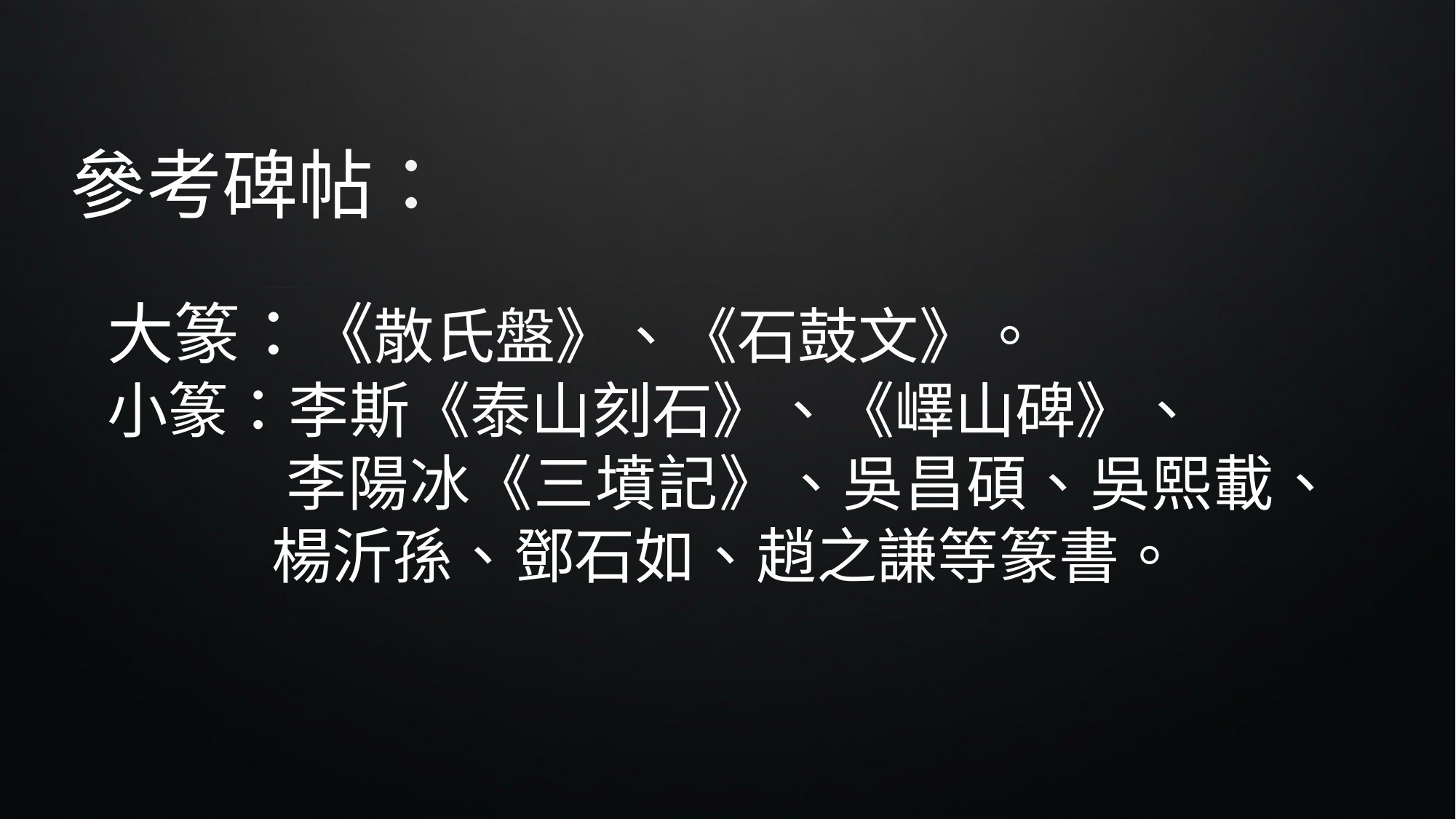

參考碑帖：

大篆：《散氏盤》、《石鼓文》。
小篆：李斯《泰山刻石》、《嶧山碑》、
           李陽冰《三墳記》、吳昌碩、吳熙載、
           楊沂孫、鄧石如、趙之謙等篆書。